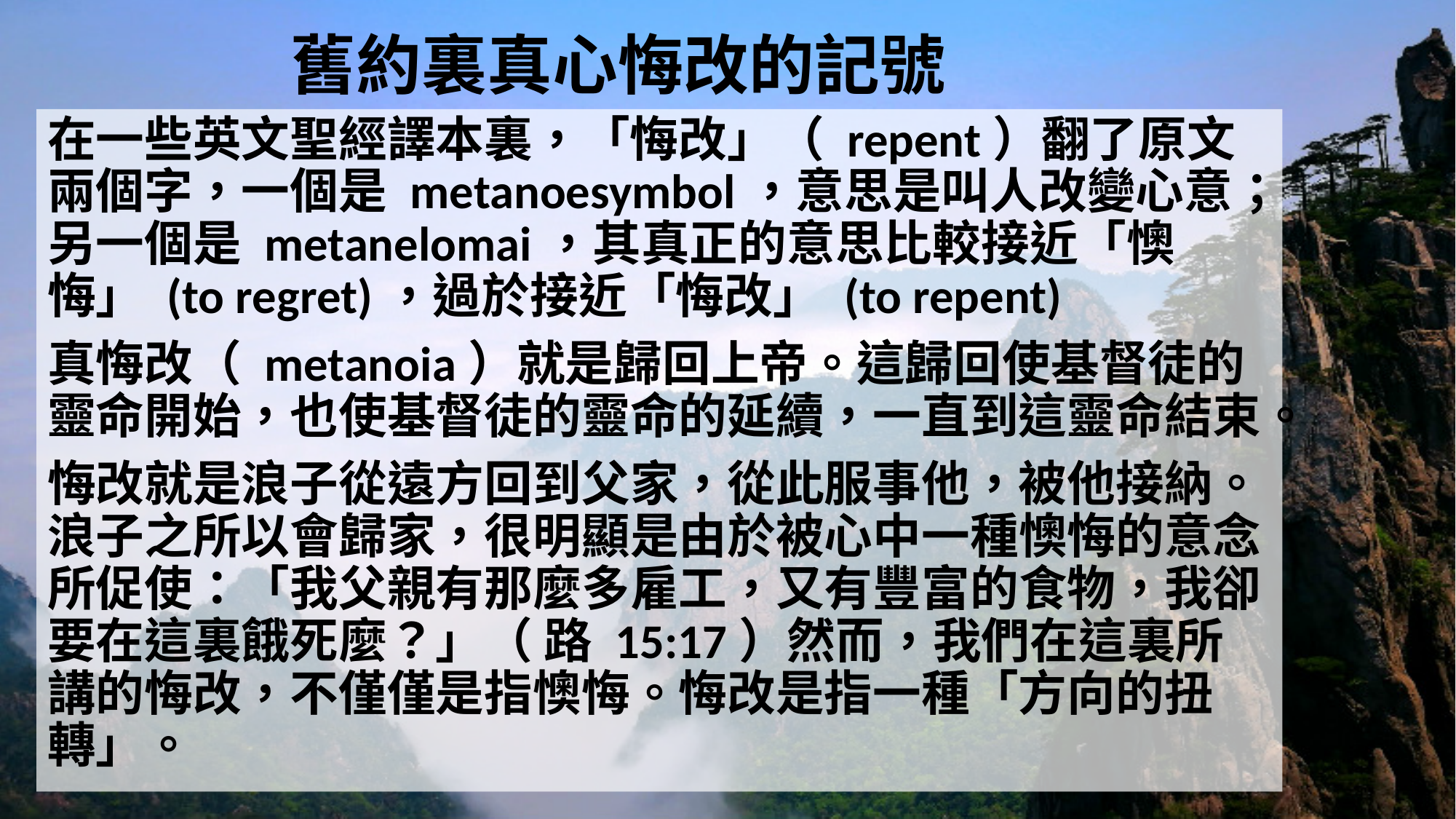

# 舊約裏真心悔改的記號
在一些英文聖經譯本裏，「悔改」（ repent）翻了原文兩個字，一個是 metanoesymbol，意思是叫人改變心意；另一個是 metanelomai，其真正的意思比較接近「懊悔」 (to regret)，過於接近「悔改」 (to repent)
真悔改（ metanoia）就是歸回上帝。這歸回使基督徒的靈命開始，也使基督徒的靈命的延續，一直到這靈命結束。
悔改就是浪子從遠方回到父家，從此服事他，被他接納。浪子之所以會歸家，很明顯是由於被心中一種懊悔的意念所促使：「我父親有那麼多雇工，又有豐富的食物，我卻要在這裏餓死麼？」（ 路 15:17）然而，我們在這裏所講的悔改，不僅僅是指懊悔。悔改是指一種「方向的扭轉」。